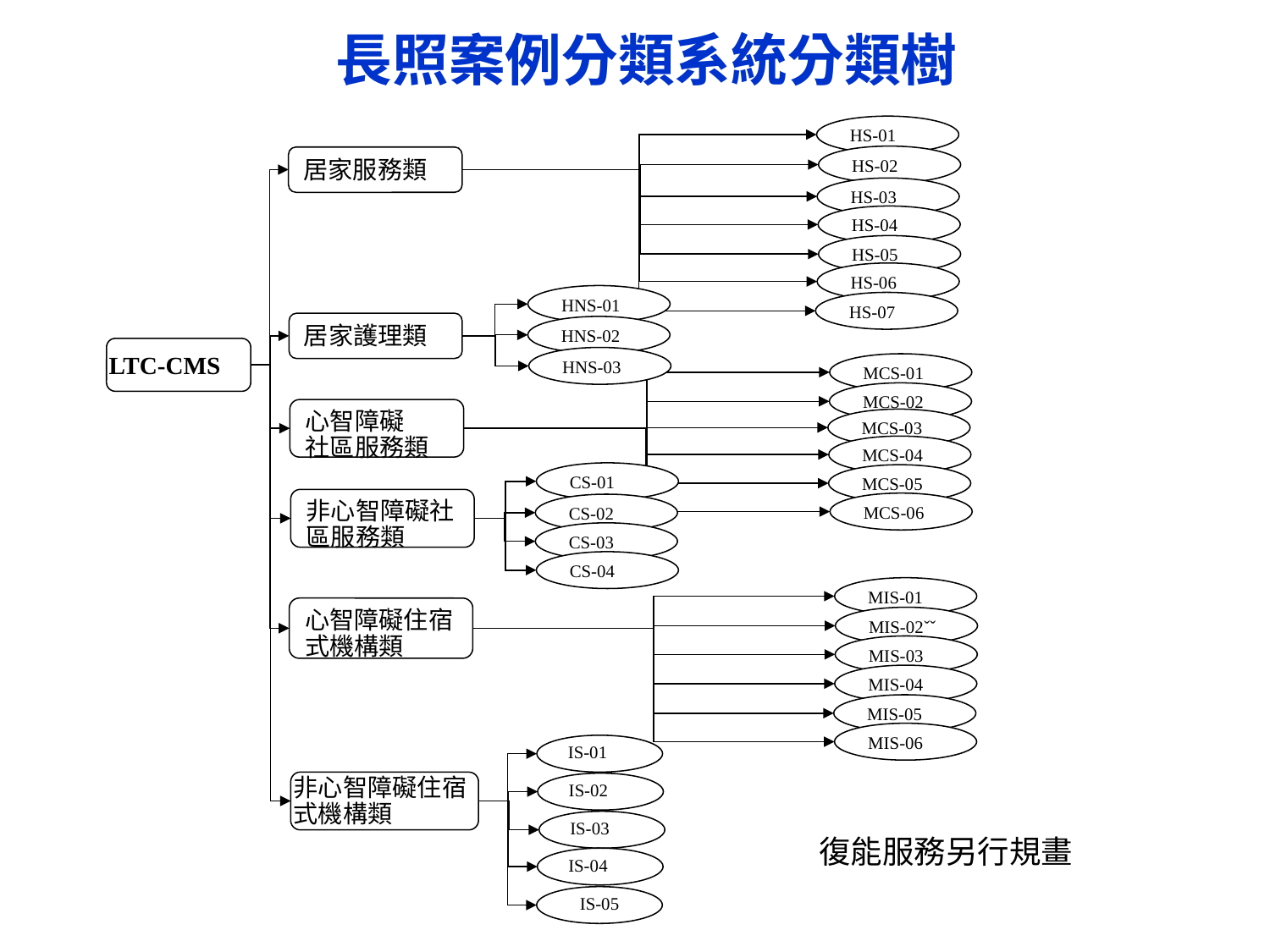

長照案例分類系統分類樹
HS-01
HS-02
居家服務類
HS-03
HS-04

HS-05
HS-06
HNS-01
HS-07
居家護理類
HNS-02
LTC-CMS
HNS-03
MCS-01
MCS-02
心智障礙
社區服務類
MCS-03
MCS-04
CS-01
MCS-05
非心智障礙社區服務類
MCS-06
CS-02
CS-03
CS-04
MIS-01
心智障礙住宿式機構類
MIS-02ˇˇ
MIS-03
MIS-04
MIS-05
MIS-06
IS-01
非心智障礙住宿式機構類
IS-02
IS-03
IS-04
IS-05
復能服務另行規畫